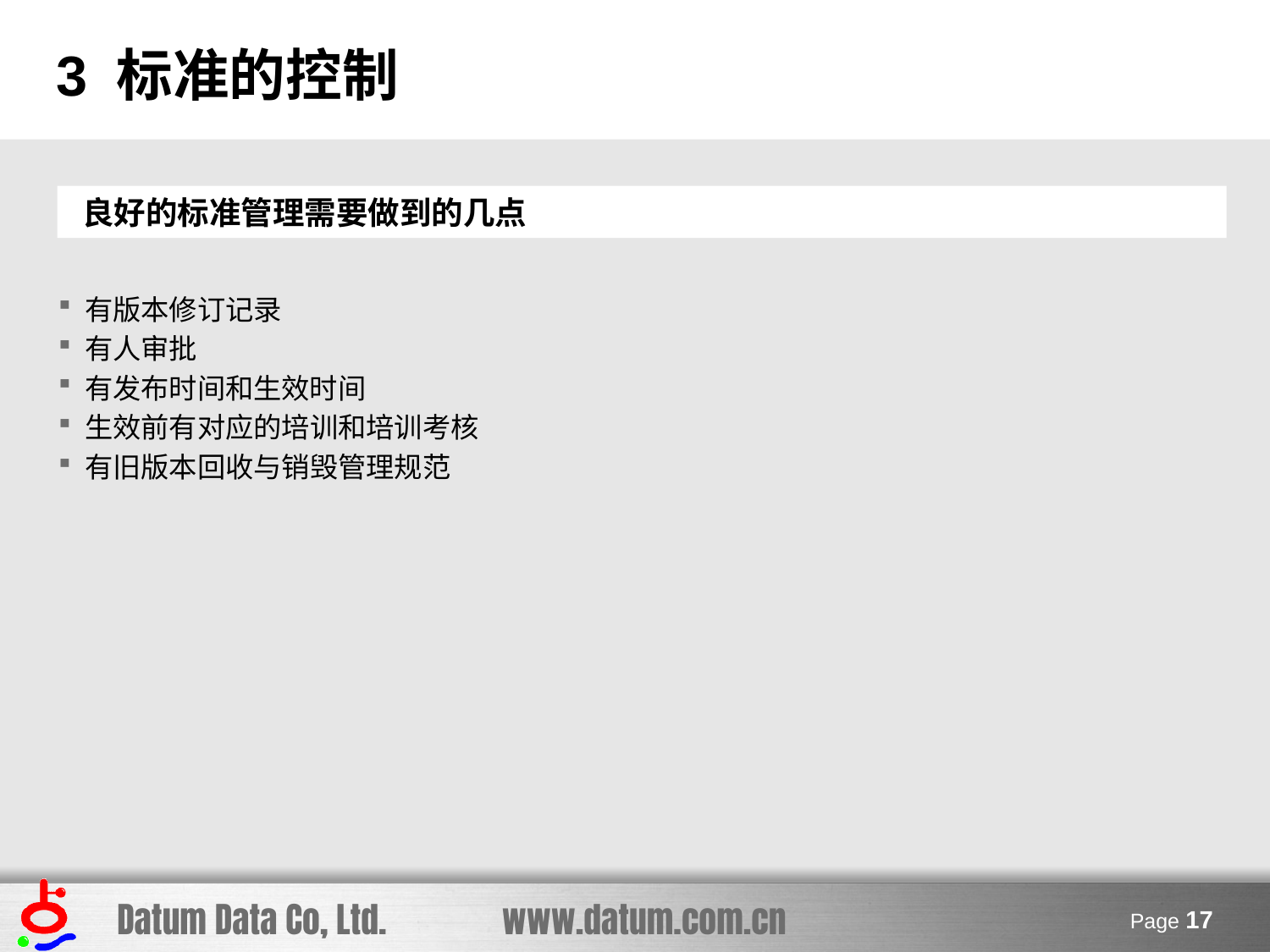

3 标准的控制
良好的标准管理需要做到的几点

有版本修订记录
有人审批
有发布时间和生效时间
生效前有对应的培训和培训考核
有旧版本回收与销毁管理规范

Page 17